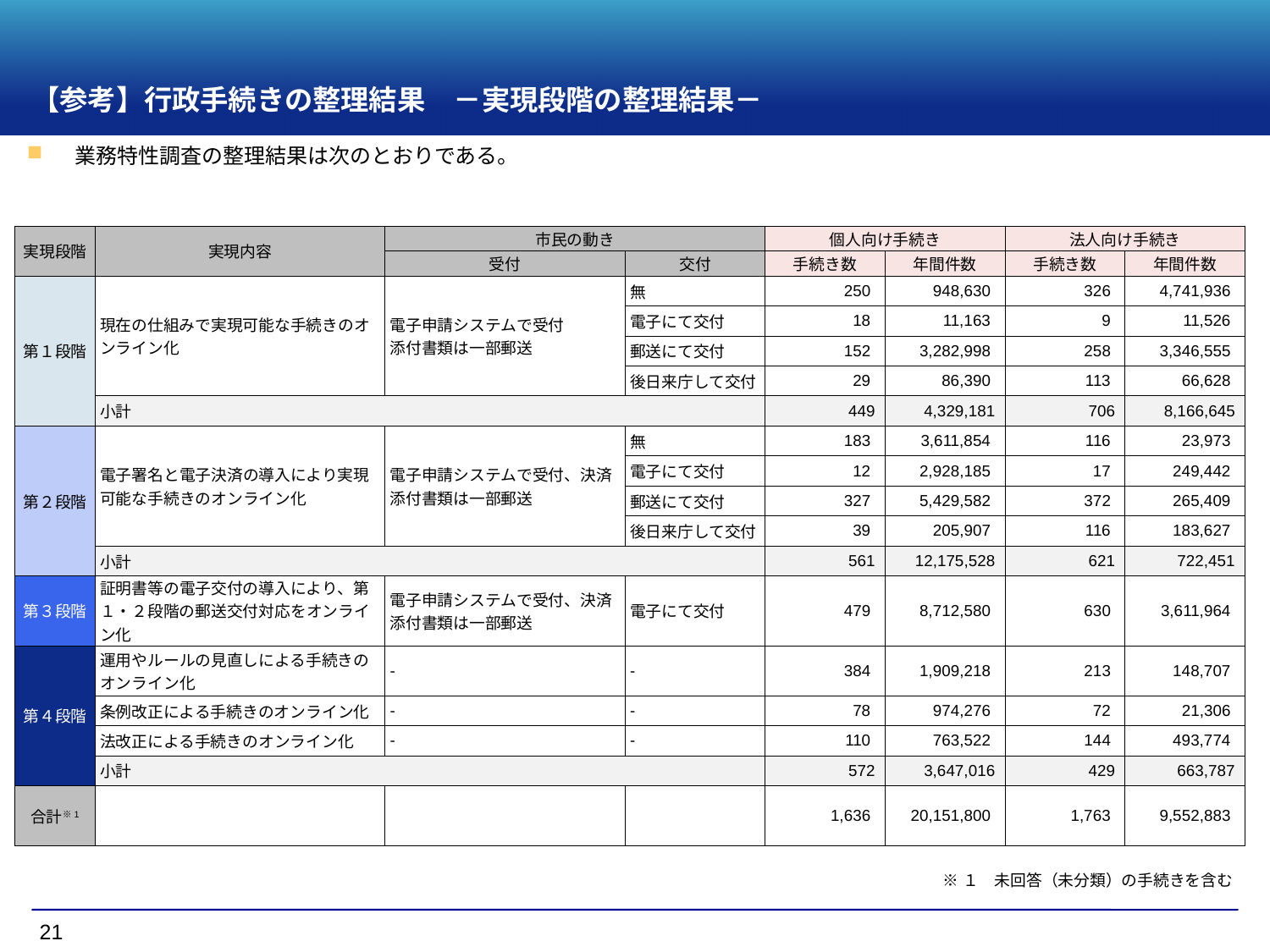

【参考】行政手続きの整理結果　－実現段階の整理結果－
業務特性調査の整理結果は次のとおりである。
| 実現段階 | 実現内容 | 市民の動き |  | 個人向け手続き |  | 法人向け手続き |  |
| --- | --- | --- | --- | --- | --- | --- | --- |
|  |  | 受付 | 交付 | 手続き数 | 年間件数 | 手続き数 | 年間件数 |
| 第１段階 | 現在の仕組みで実現可能な手続きのオンライン化 | 電子申請システムで受付 添付書類は一部郵送 | 無 | 250 | 948,630 | 326 | 4,741,936 |
|  |  |  | 電子にて交付 | 18 | 11,163 | 9 | 11,526 |
|  |  |  | 郵送にて交付 | 152 | 3,282,998 | 258 | 3,346,555 |
|  |  |  | 後日来庁して交付 | 29 | 86,390 | 113 | 66,628 |
|  | 小計 |  |  | 449 | 4,329,181 | 706 | 8,166,645 |
| 第２段階 | 電子署名と電子決済の導入により実現可能な手続きのオンライン化 | 電子申請システムで受付、決済 添付書類は一部郵送 | 無 | 183 | 3,611,854 | 116 | 23,973 |
|  |  |  | 電子にて交付 | 12 | 2,928,185 | 17 | 249,442 |
|  |  |  | 郵送にて交付 | 327 | 5,429,582 | 372 | 265,409 |
|  |  |  | 後日来庁して交付 | 39 | 205,907 | 116 | 183,627 |
|  | 小計 |  |  | 561 | 12,175,528 | 621 | 722,451 |
| 第３段階 | 証明書等の電子交付の導入により、第１・２段階の郵送交付対応をオンライン化 | 電子申請システムで受付、決済 添付書類は一部郵送 | 電子にて交付 | 479 | 8,712,580 | 630 | 3,611,964 |
| 第４段階 | 運用やルールの見直しによる手続きのオンライン化 | - | - | 384 | 1,909,218 | 213 | 148,707 |
|  | 条例改正による手続きのオンライン化 | - | - | 78 | 974,276 | 72 | 21,306 |
|  | 法改正による手続きのオンライン化 | - | - | 110 | 763,522 | 144 | 493,774 |
|  | 小計 |  |  | 572 | 3,647,016 | 429 | 663,787 |
| 合計※1 |  |  |  | 1,636 | 20,151,800 | 1,763 | 9,552,883 |
※１　未回答（未分類）の手続きを含む